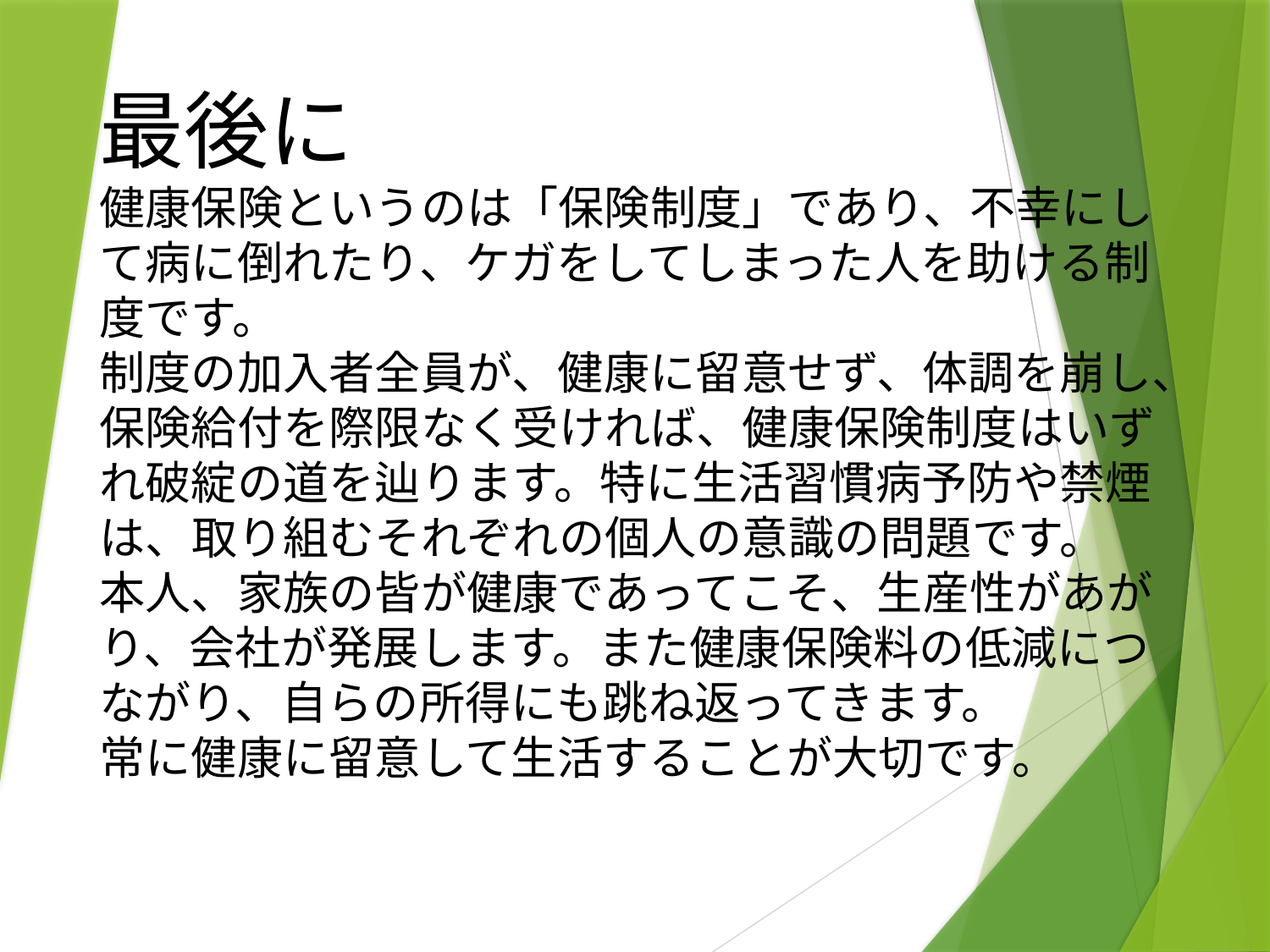

最後に
健康保険というのは「保険制度」であり、不幸にして病に倒れたり、ケガをしてしまった人を助ける制度です。
制度の加入者全員が、健康に留意せず、体調を崩し、保険給付を際限なく受ければ、健康保険制度はいずれ破綻の道を辿ります。特に生活習慣病予防や禁煙は、取り組むそれぞれの個人の意識の問題です。
本人、家族の皆が健康であってこそ、生産性があがり、会社が発展します。また健康保険料の低減につながり、自らの所得にも跳ね返ってきます。
常に健康に留意して生活することが大切です。